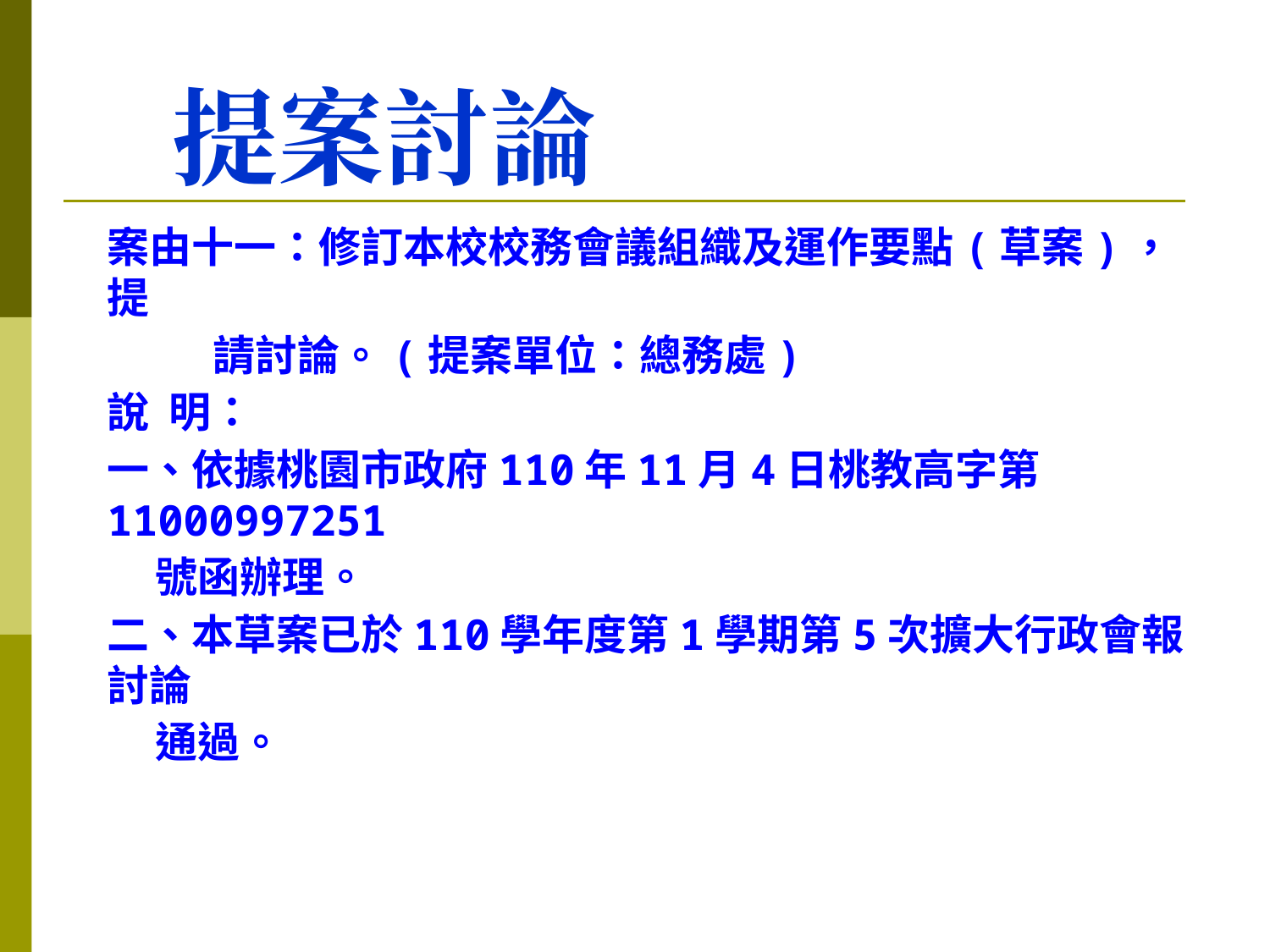

# 提案討論
案由十一：修訂本校校務會議組織及運作要點(草案)，提
          請討論。(提案單位：總務處)
說  明：
一、依據桃園市政府110年11月4日桃教高字第11000997251
    號函辦理。
二、本草案已於110學年度第1學期第5次擴大行政會報討論
    通過。